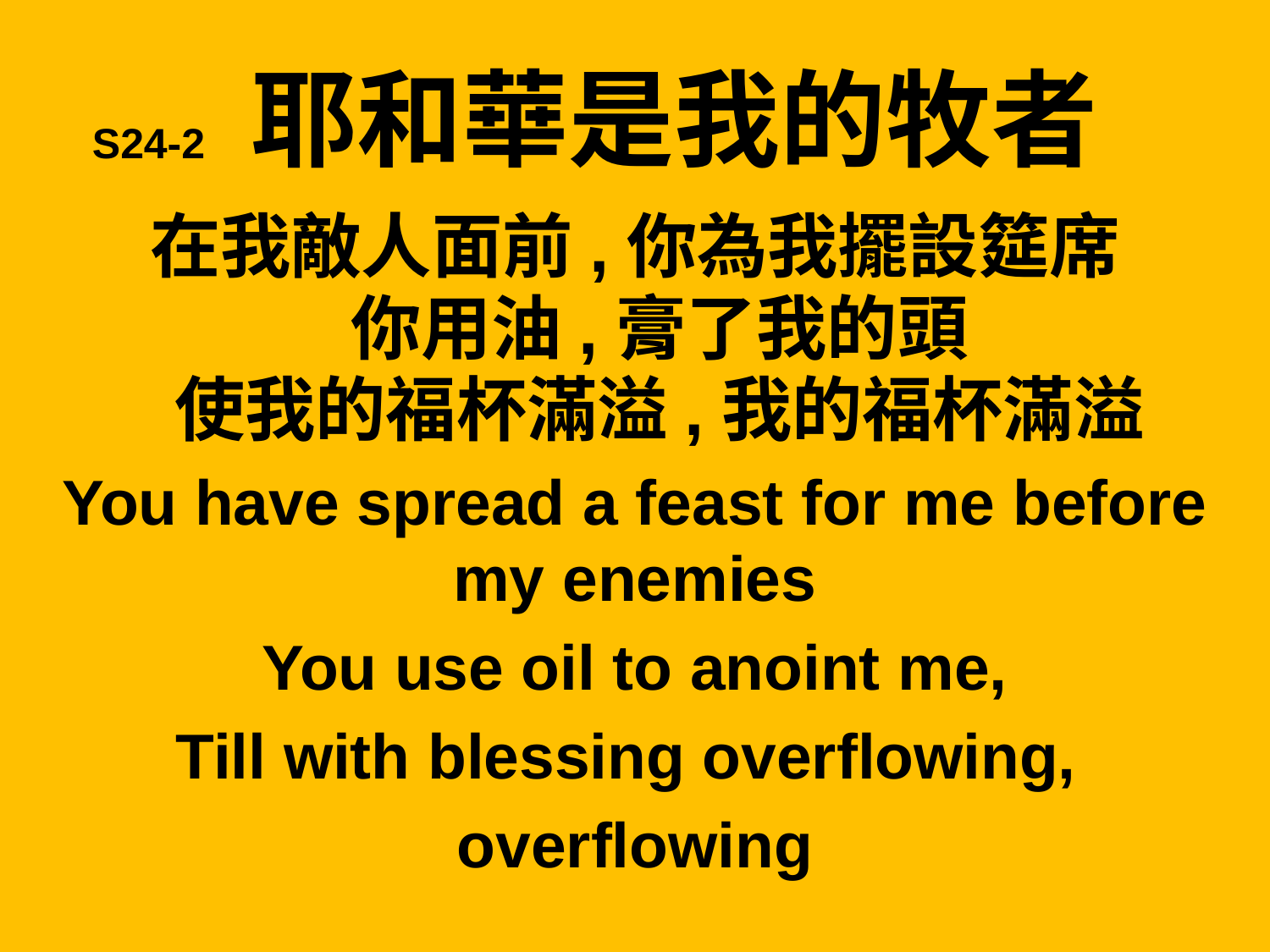

# S24-2   耶和華是我的牧者
在我敵人面前,你為我擺設筵席
  你用油,膏了我的頭
  使我的福杯滿溢,我的福杯滿溢
You have spread a feast for me before my enemies
You use oil to anoint me,
Till with blessing overflowing,
overflowing